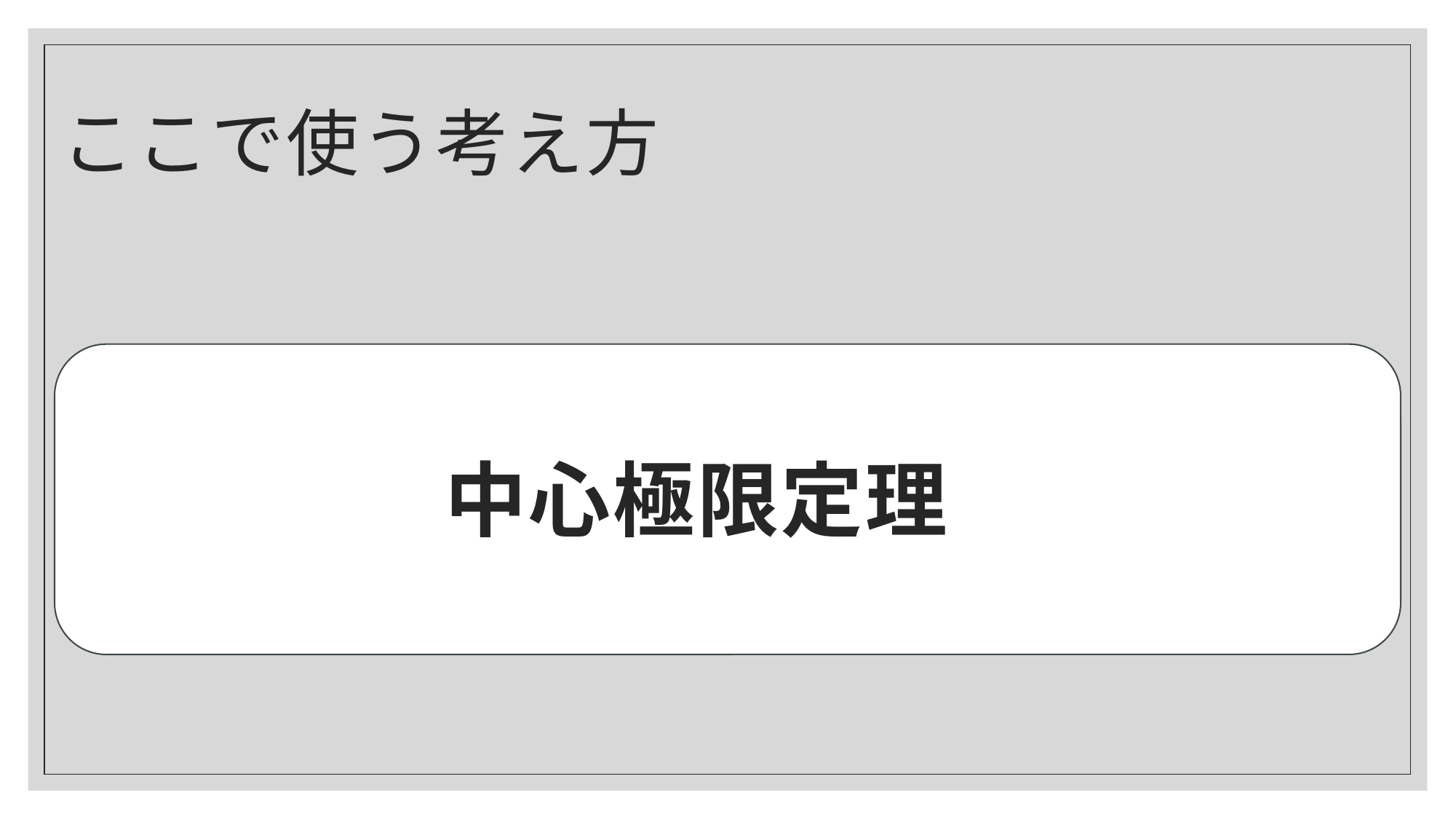

# ここで使う考え方
・　それぞれの目がでる確率は等しいが、
　　　たまたま6の目がだただけである。

　・　6の目が出やすいサイコロになっている。
中心極限定理